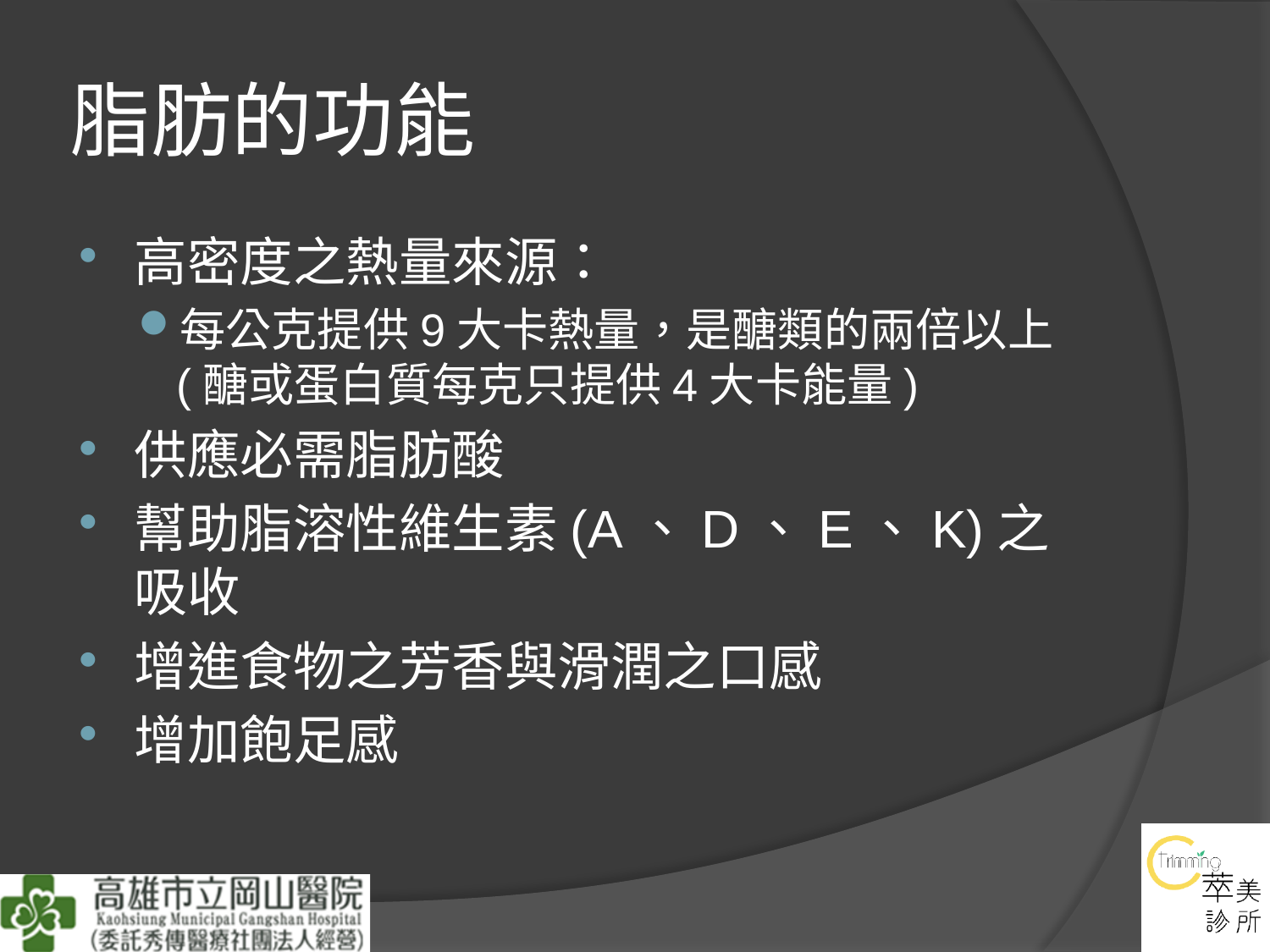

# 脂肪的功能
高密度之熱量來源：
每公克提供9大卡熱量，是醣類的兩倍以上(醣或蛋白質每克只提供4大卡能量)
供應必需脂肪酸
幫助脂溶性維生素(A、D、E、K)之吸收
增進食物之芳香與滑潤之口感
增加飽足感